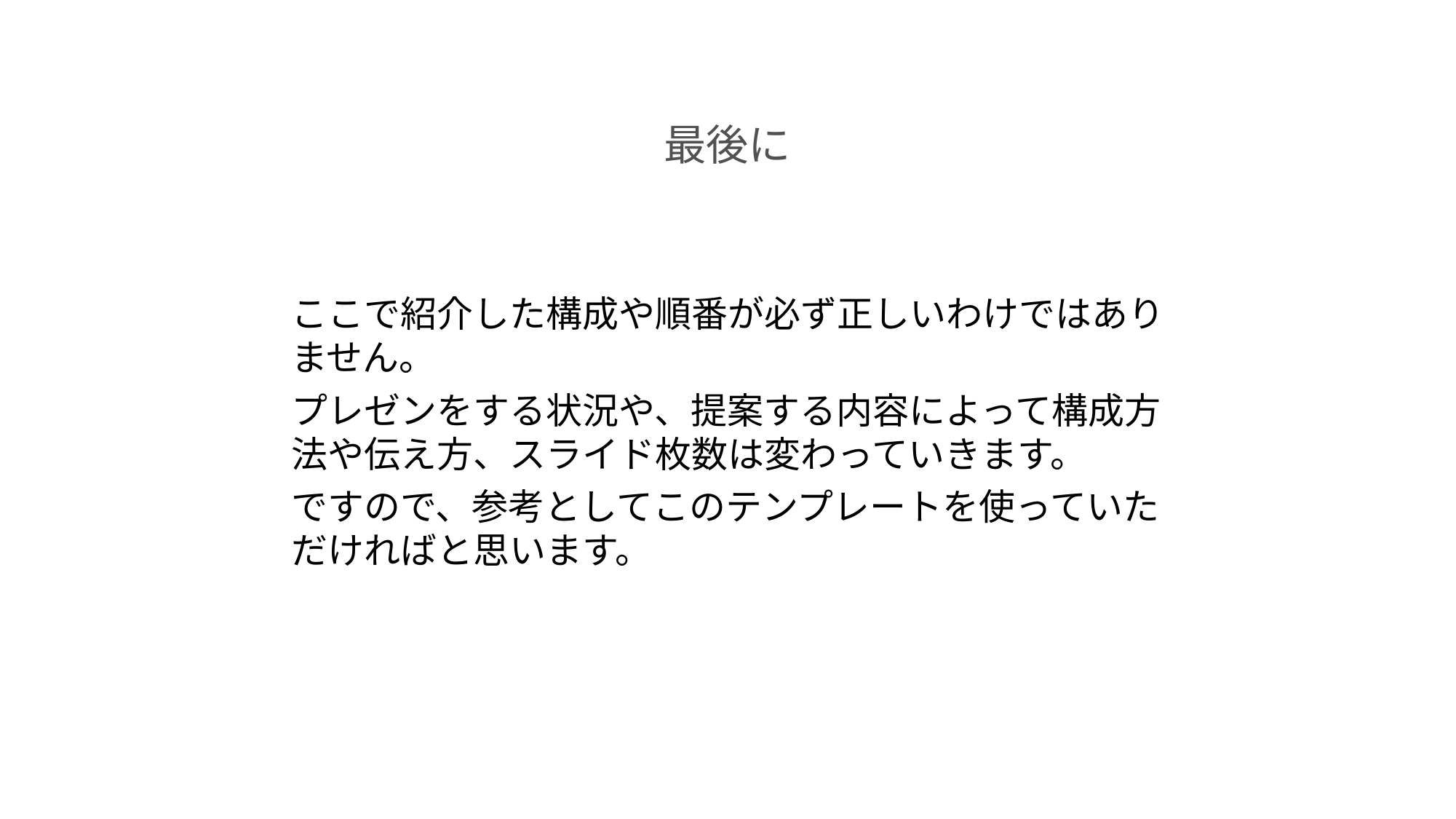

最後に
ここで紹介した構成や順番が必ず正しいわけではありません。
プレゼンをする状況や、提案する内容によって構成方法や伝え方、スライド枚数は変わっていきます。
ですので、参考としてこのテンプレートを使っていただければと思います。